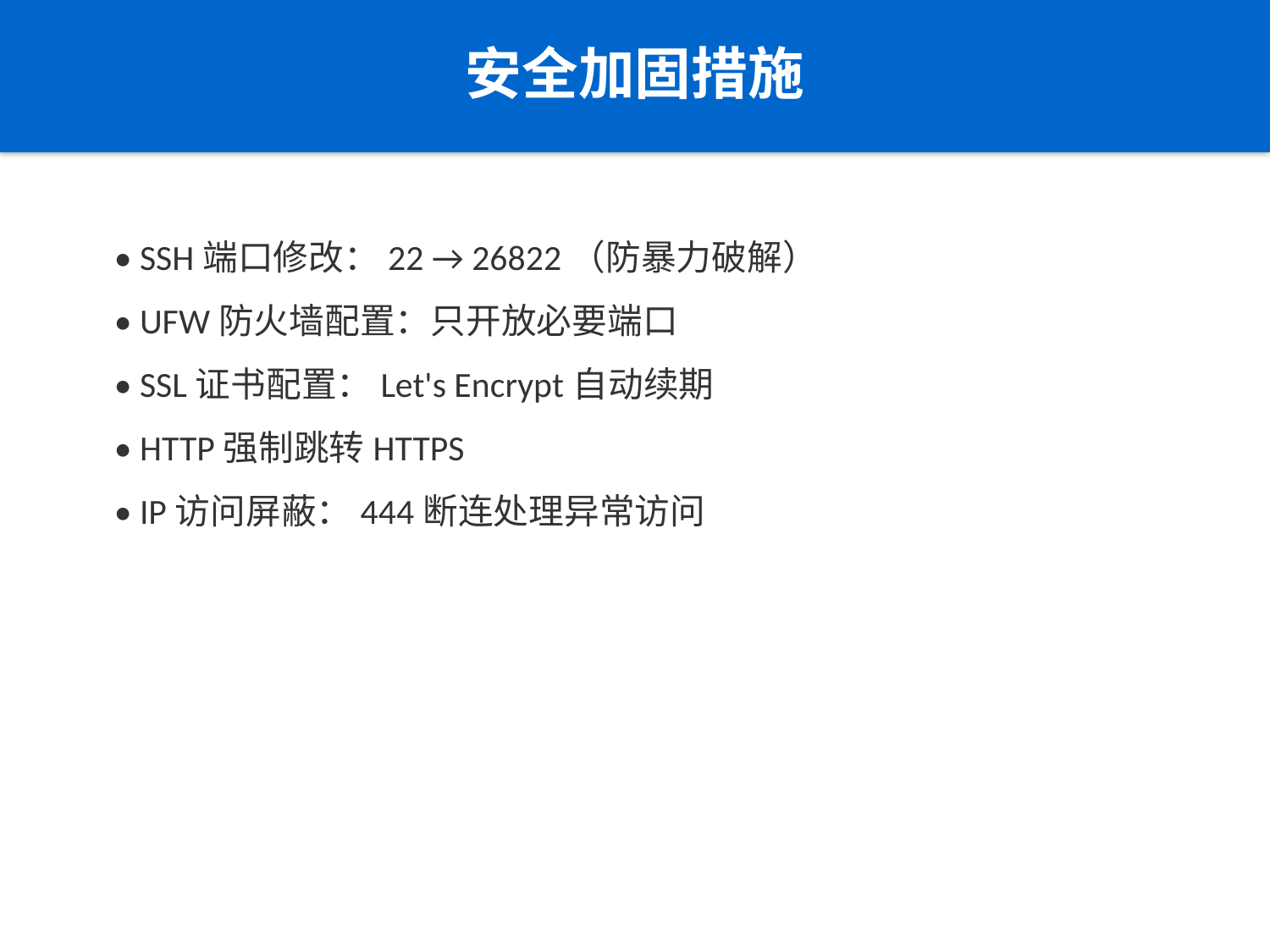

安全加固措施
• SSH端口修改：22 → 26822（防暴力破解）
• UFW防火墙配置：只开放必要端口
• SSL证书配置：Let's Encrypt自动续期
• HTTP强制跳转HTTPS
• IP访问屏蔽：444断连处理异常访问